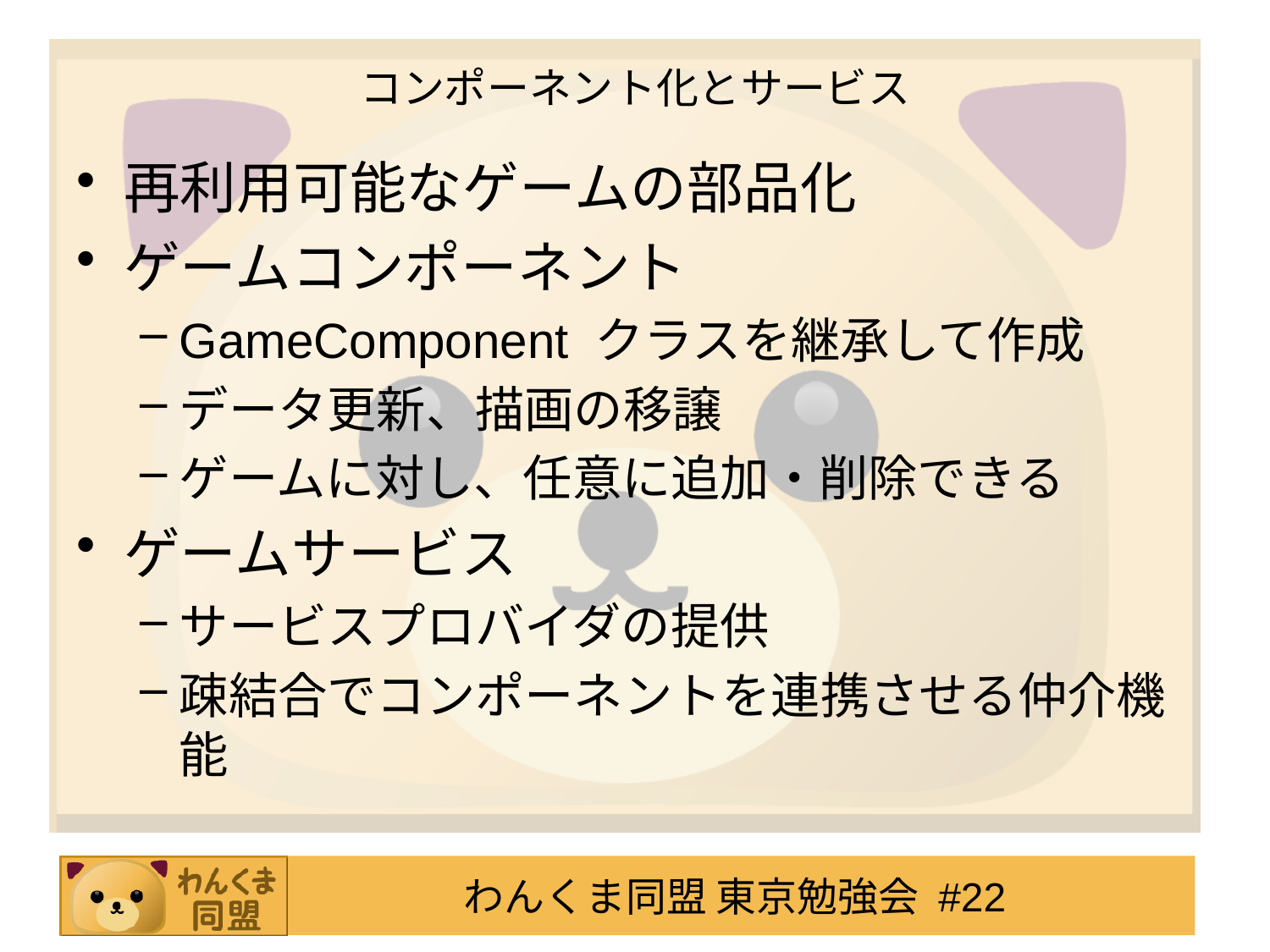

# コンポーネント化とサービス
再利用可能なゲームの部品化
ゲームコンポーネント
GameComponent クラスを継承して作成
データ更新、描画の移譲
ゲームに対し、任意に追加・削除できる
ゲームサービス
サービスプロバイダの提供
疎結合でコンポーネントを連携させる仲介機能